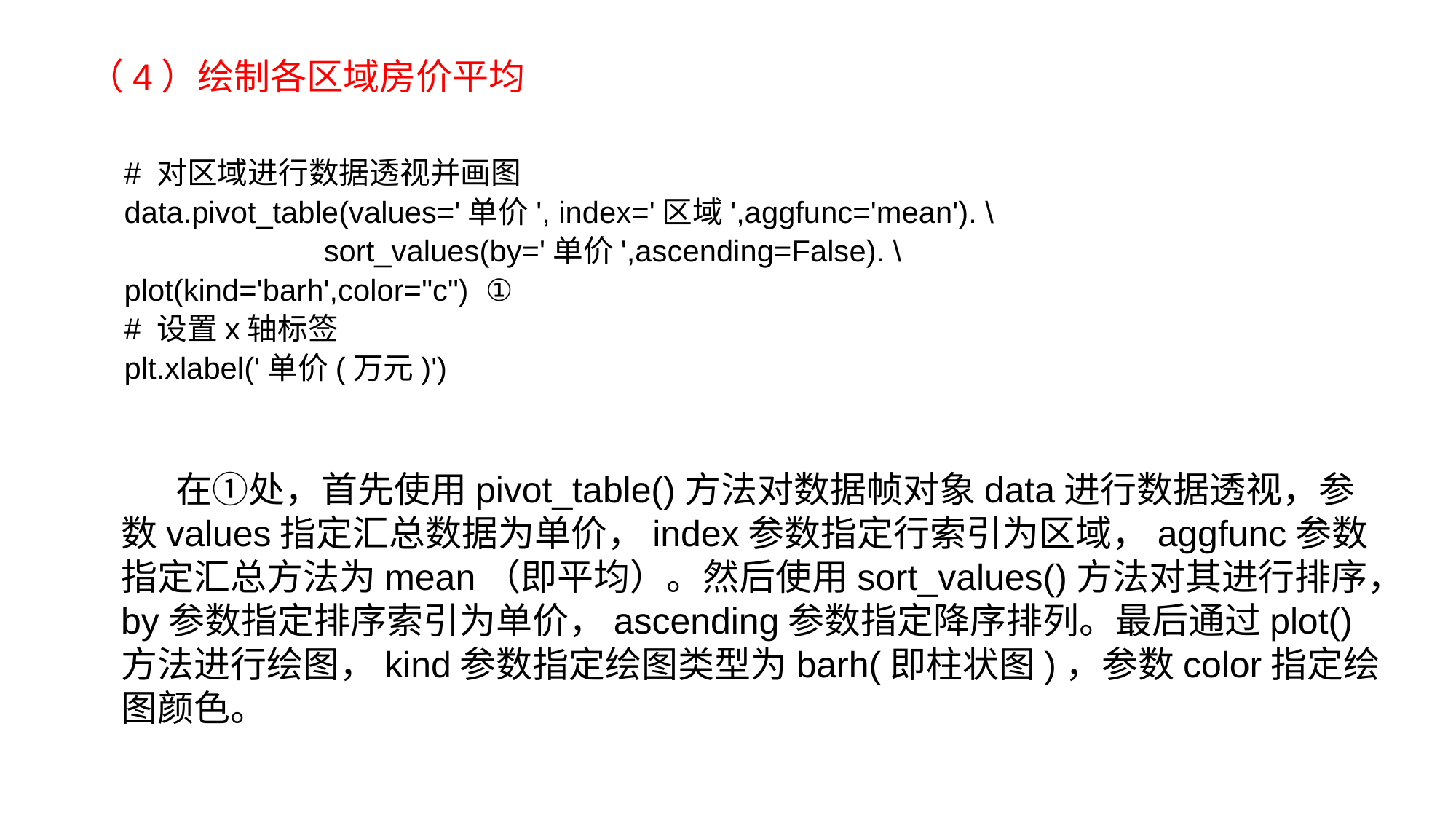

（4）绘制各区域房价平均
# 对区域进行数据透视并画图
data.pivot_table(values='单价', index='区域',aggfunc='mean'). \
                	 sort_values(by='单价',ascending=False). \
plot(kind='barh',color="c")  ①
# 设置x轴标签
plt.xlabel('单价(万元)')

在①处，首先使用pivot_table()方法对数据帧对象data进行数据透视，参数values指定汇总数据为单价，index参数指定行索引为区域，aggfunc参数指定汇总方法为mean（即平均）。然后使用sort_values()方法对其进行排序，by参数指定排序索引为单价，ascending参数指定降序排列。最后通过plot()方法进行绘图，kind参数指定绘图类型为barh(即柱状图)，参数color指定绘图颜色。